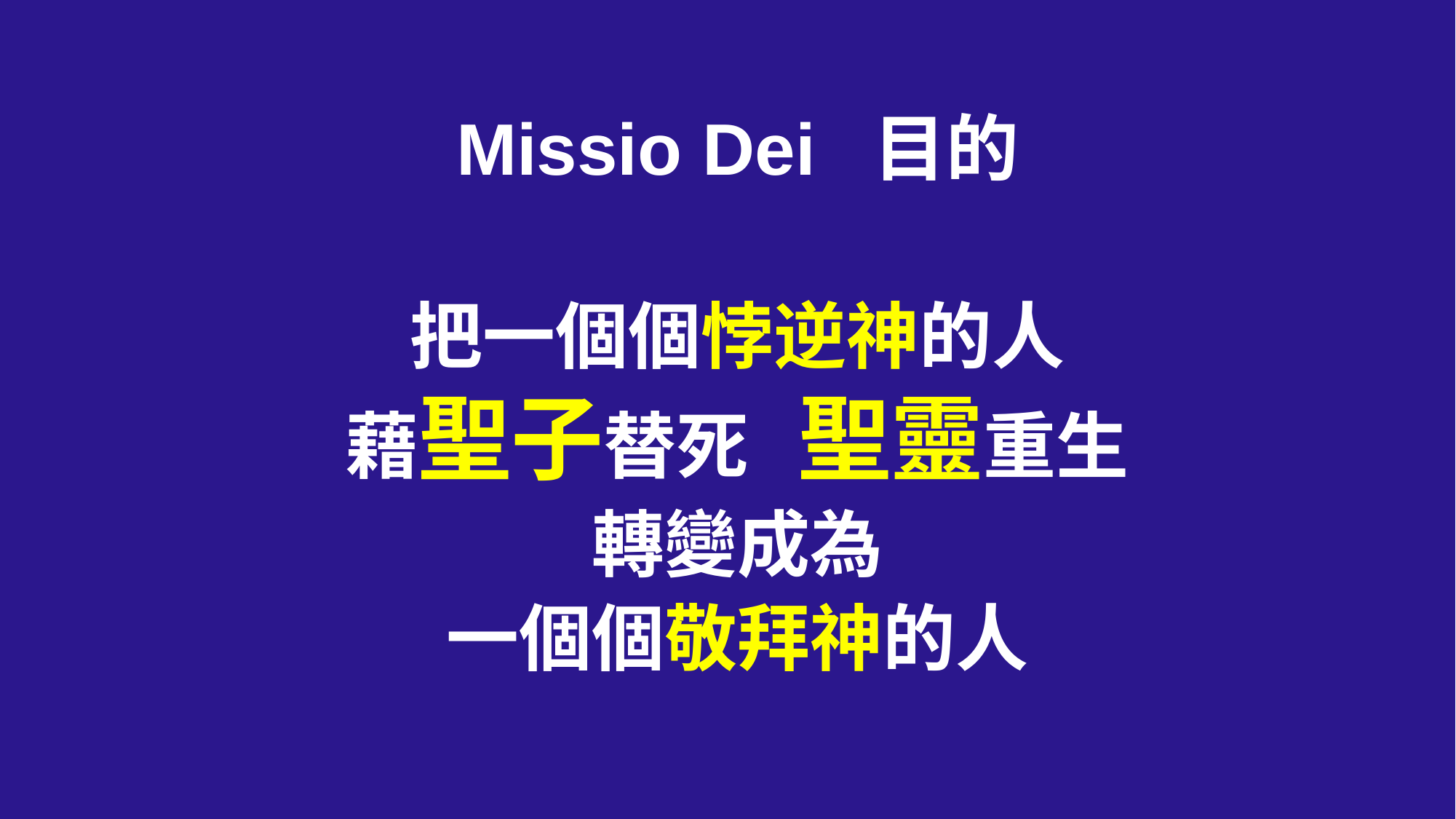

Missio Dei  目的

把一個個悖逆神的人
藉聖子替死   聖靈重生
轉變成為
一個個敬拜神的人